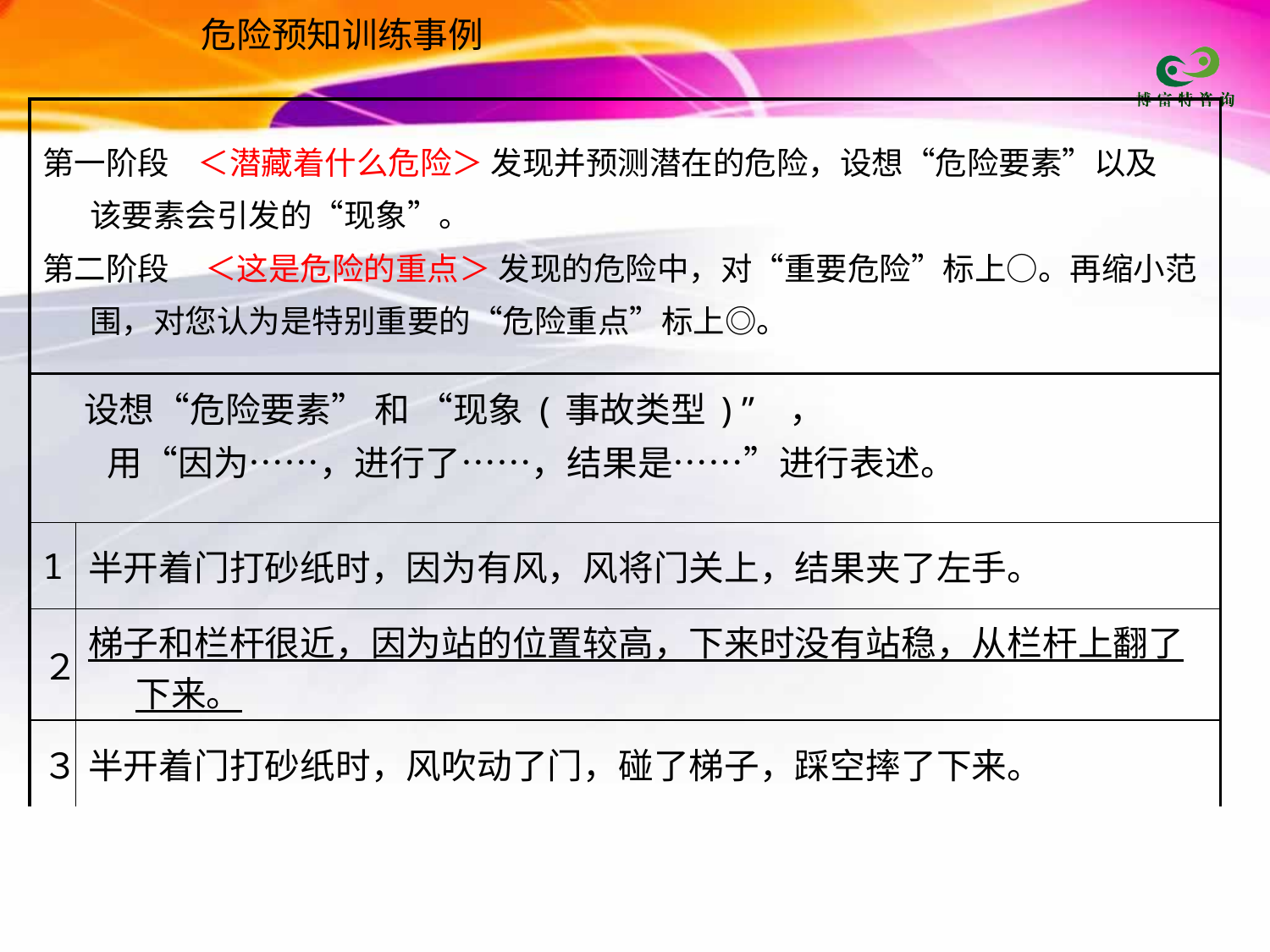

危险预知训练事例
| 第一阶段 ＜潜藏着什么危险＞ 发现并预测潜在的危险，设想“危险要素”以及 该要素会引发的“现象”。 第二阶段 ＜这是危险的重点＞ 发现的危险中，对“重要危险”标上○。再缩小范围，对您认为是特别重要的“危险重点”标上◎。 |  |
| --- | --- |
| 设想“危险要素” 和 “现象(事故类型)” ， 用“因为……，进行了……，结果是……”进行表述。 |  |
| 1 | 半开着门打砂纸时，因为有风，风将门关上，结果夹了左手。 |
| ２ | 梯子和栏杆很近，因为站的位置较高，下来时没有站稳，从栏杆上翻了下来。 |
| ３ | 半开着门打砂纸时，风吹动了门，碰了梯子，踩空摔了下来。 |